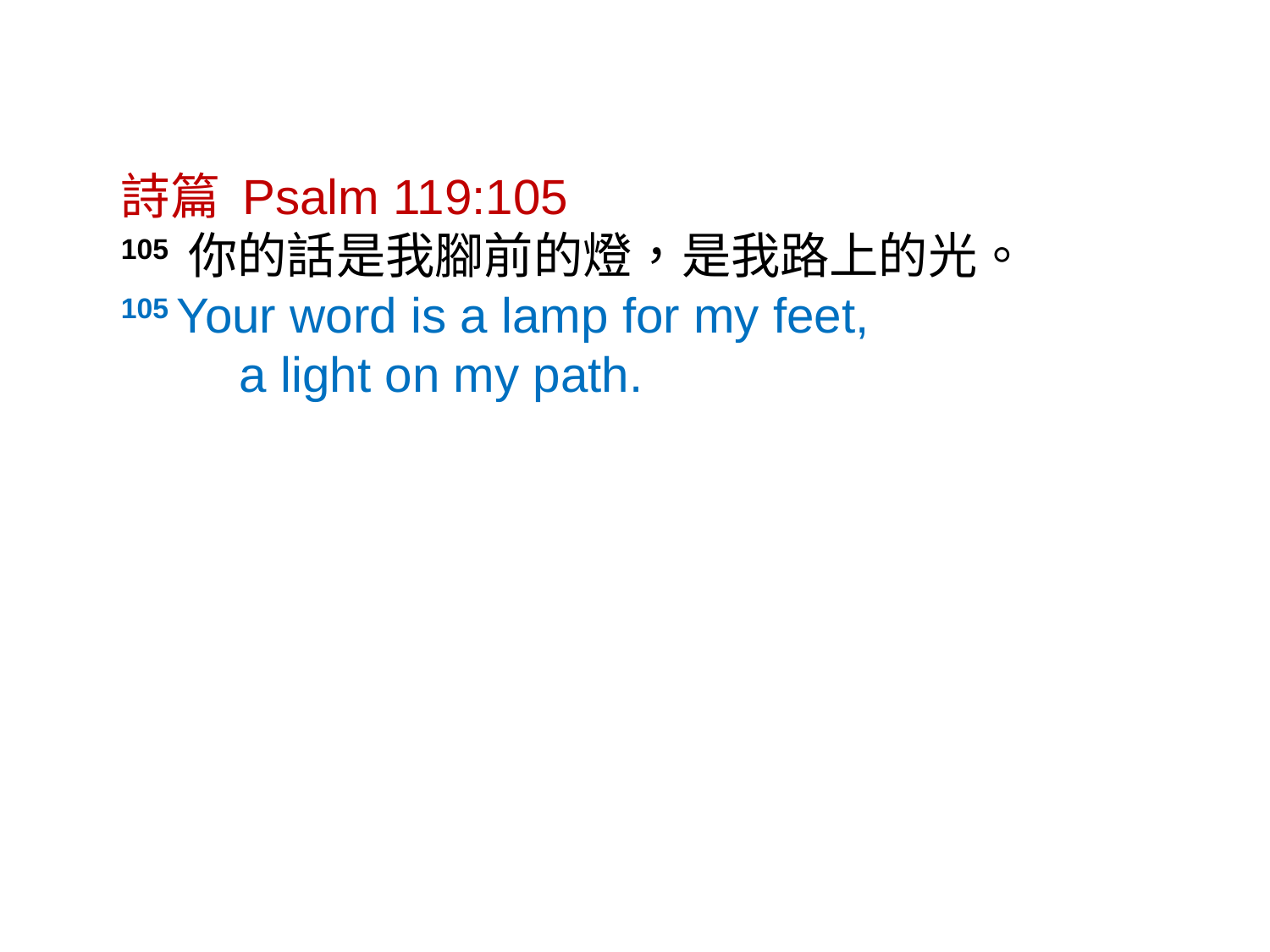

詩篇 Psalm 119:105
105 你的話是我腳前的燈，是我路上的光。
105 Your word is a lamp for my feet,
    a light on my path.